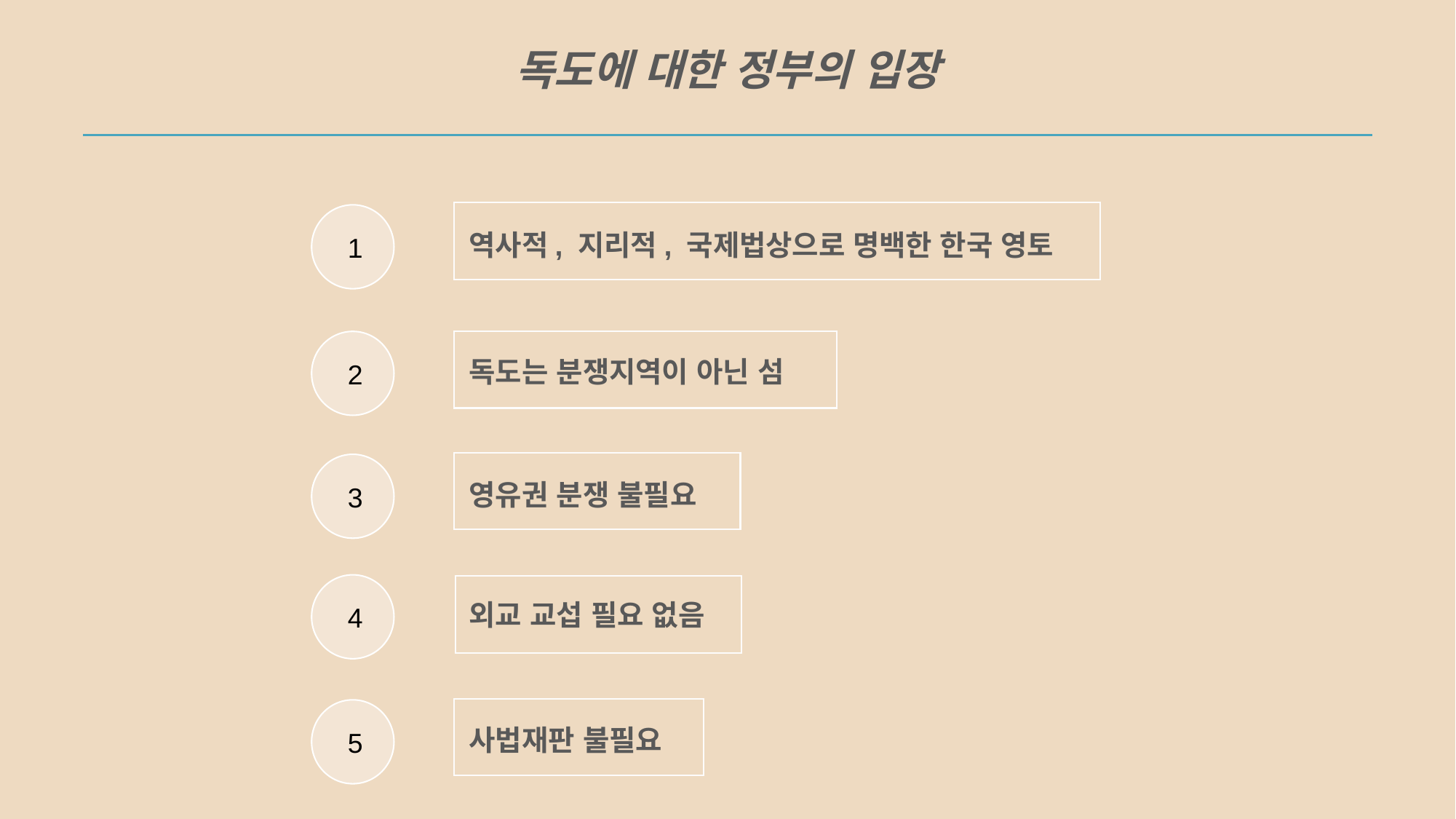

독도에 대한 정부의 입장

역사적, 지리적, 국제법상으로 명백한 한국 영토

1
독도는 분쟁지역이 아닌 섬

2

영유권 분쟁 불필요

3
외교 교섭 필요 없음

4

사법재판 불필요

5